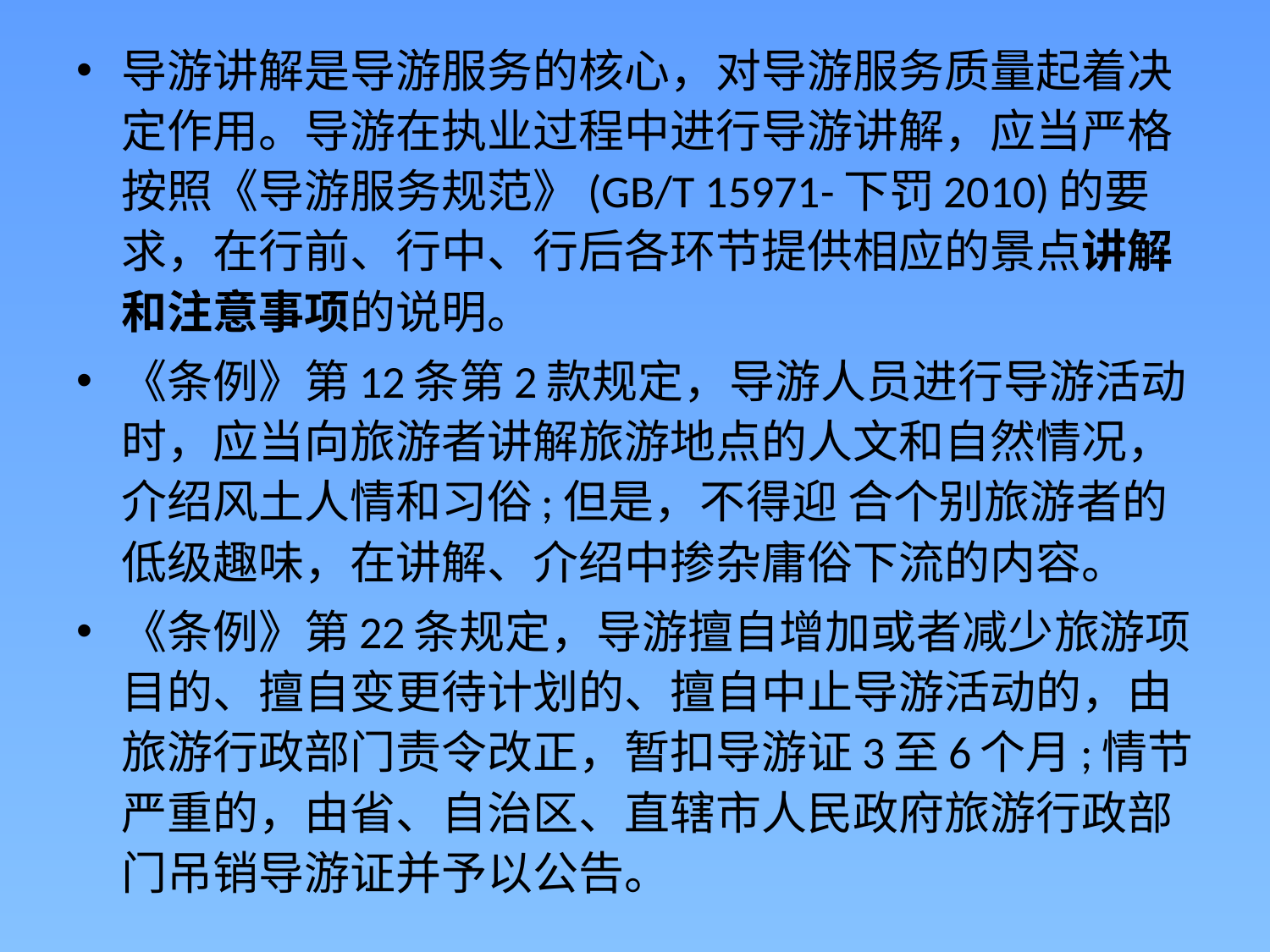

导游讲解是导游服务的核心，对导游服务质量起着决定作用。导游在执业过程中进行导游讲解，应当严格按照《导游服务规范》(GB/T 15971-下罚2010)的要求，在行前、行中、行后各环节提供相应的景点讲解和注意事项的说明。
《条例》第12条第2款规定，导游人员进行导游活动时，应当向旅游者讲解旅游地点的人文和自然情况，介绍风土人情和习俗;但是，不得迎 合个别旅游者的低级趣味，在讲解、介绍中掺杂庸俗下流的内容。
《条例》第22条规定，导游擅自增加或者减少旅游项目的、擅自变更待计划的、擅自中止导游活动的，由旅游行政部门责令改正，暂扣导游证3至6个月;情节严重的，由省、自治区、直辖市人民政府旅游行政部门吊销导游证并予以公告。